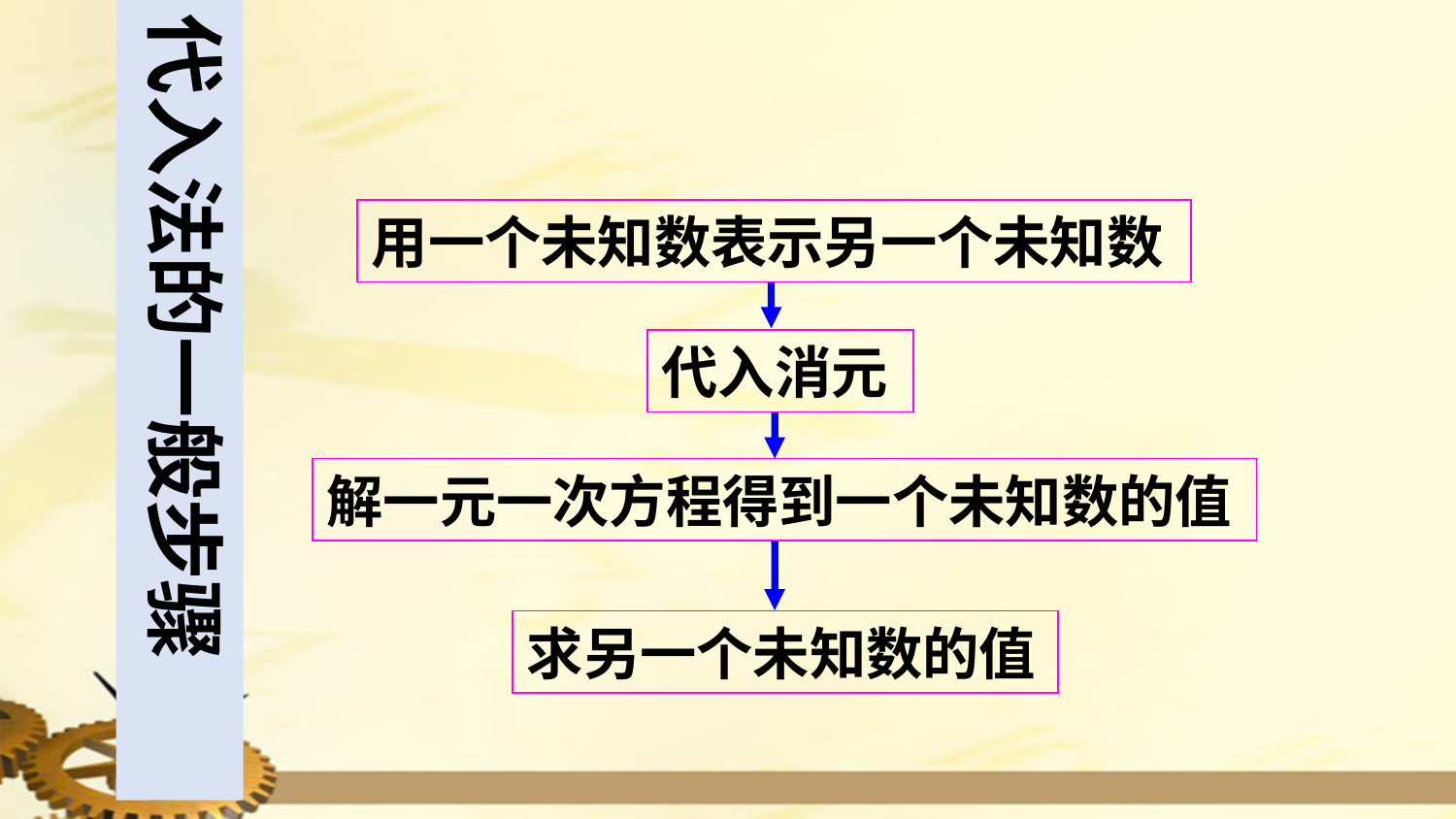

代入法的一般步骤
用一个未知数表示另一个未知数

代入消元

解一元一次方程得到一个未知数的值

求另一个未知数的值